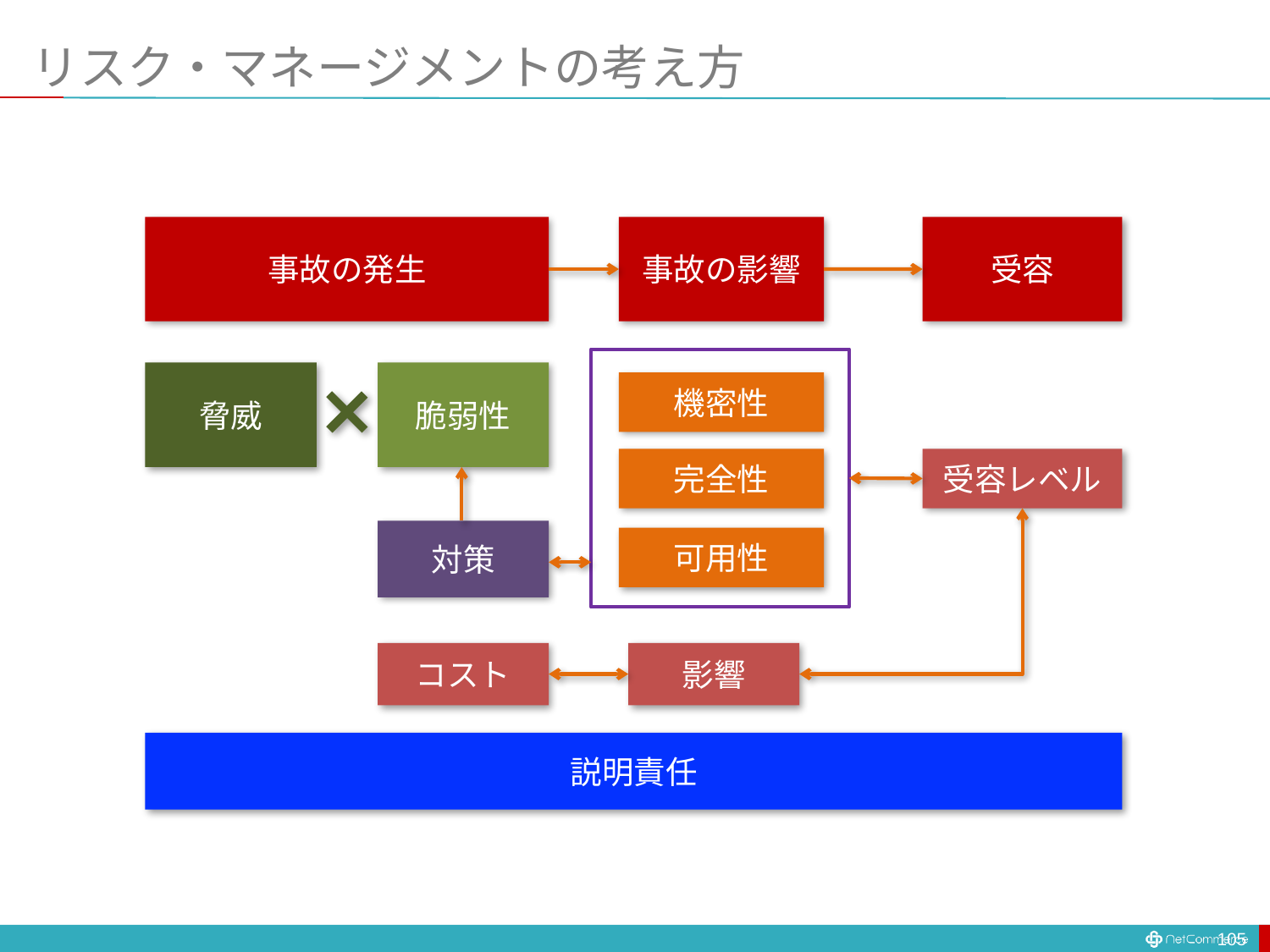

# リスク・マネージメントの考え方
事故の発生
事故の影響
受容

脅威
脆弱性
機密性

完全性
受容レベル
対策
可用性
コスト
影響
説明責任
105